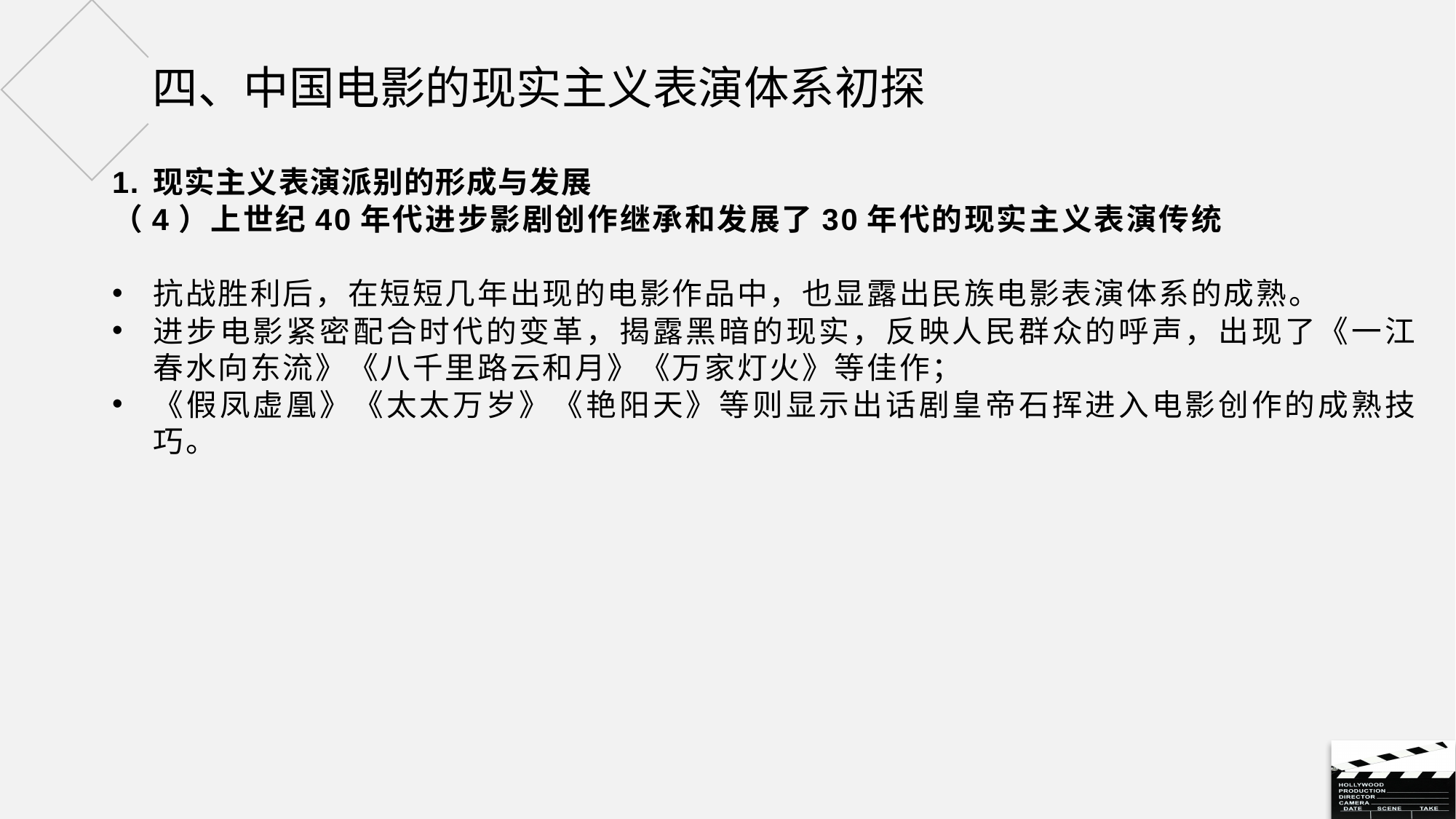

# 四、中国电影的现实主义表演体系初探
现实主义表演派别的形成与发展
（4）上世纪40年代进步影剧创作继承和发展了30年代的现实主义表演传统

抗战胜利后，在短短几年出现的电影作品中，也显露出民族电影表演体系的成熟。
进步电影紧密配合时代的变革，揭露黑暗的现实，反映人民群众的呼声，出现了《一江春水向东流》《八千里路云和月》《万家灯火》等佳作；
《假凤虚凰》《太太万岁》《艳阳天》等则显示出话剧皇帝石挥进入电影创作的成熟技巧。